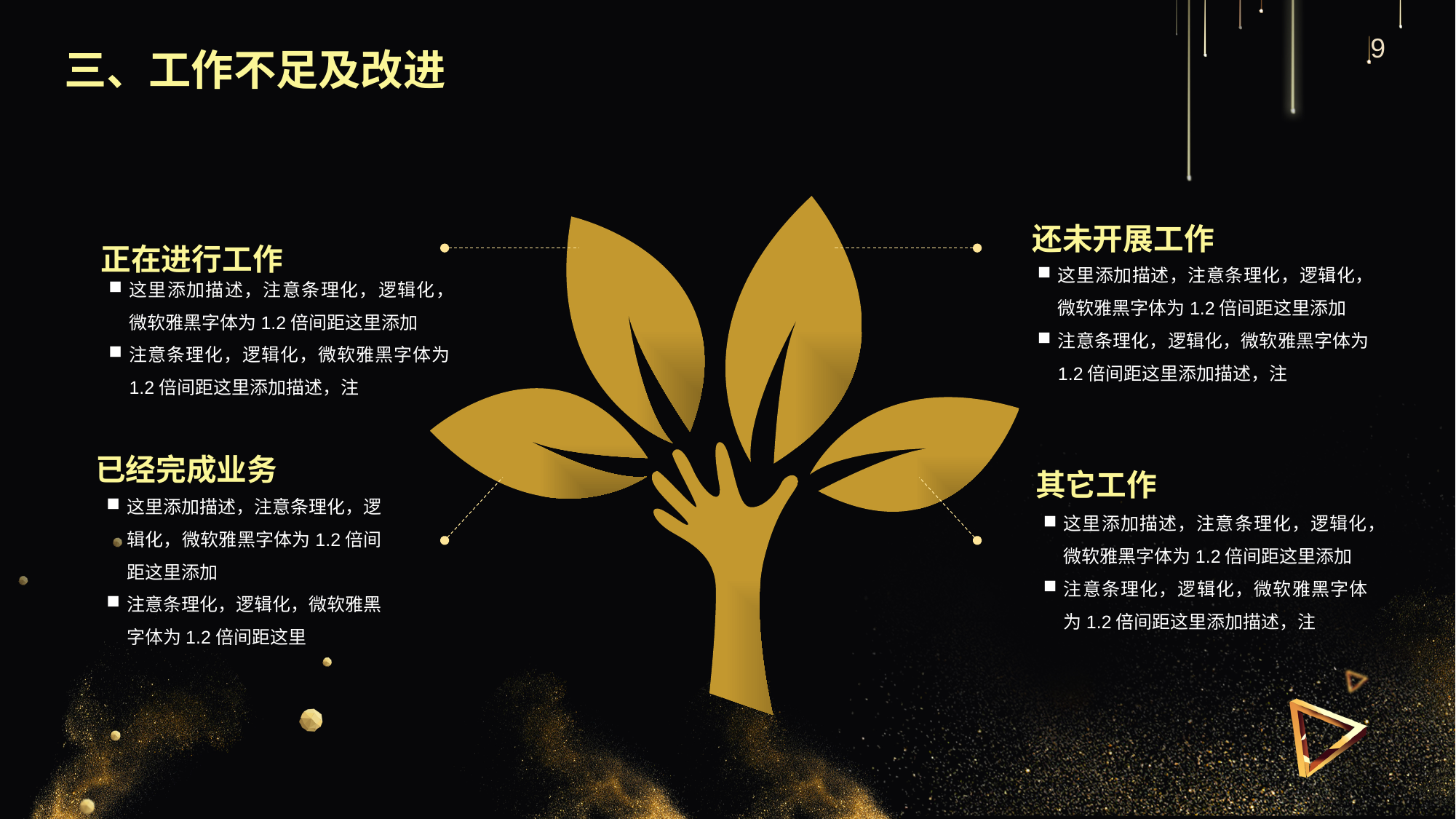

三、工作不足及改进
还未开展工作
这里添加描述，注意条理化，逻辑化，微软雅黑字体为1.2倍间距这里添加
注意条理化，逻辑化，微软雅黑字体为1.2倍间距这里添加描述，注

正在进行工作
这里添加描述，注意条理化，逻辑化，微软雅黑字体为1.2倍间距这里添加
注意条理化，逻辑化，微软雅黑字体为1.2倍间距这里添加描述，注

已经完成业务
这里添加描述，注意条理化，逻辑化，微软雅黑字体为1.2倍间距这里添加
注意条理化，逻辑化，微软雅黑字体为1.2倍间距这里
其它工作
这里添加描述，注意条理化，逻辑化，微软雅黑字体为1.2倍间距这里添加
注意条理化，逻辑化，微软雅黑字体为1.2倍间距这里添加描述，注